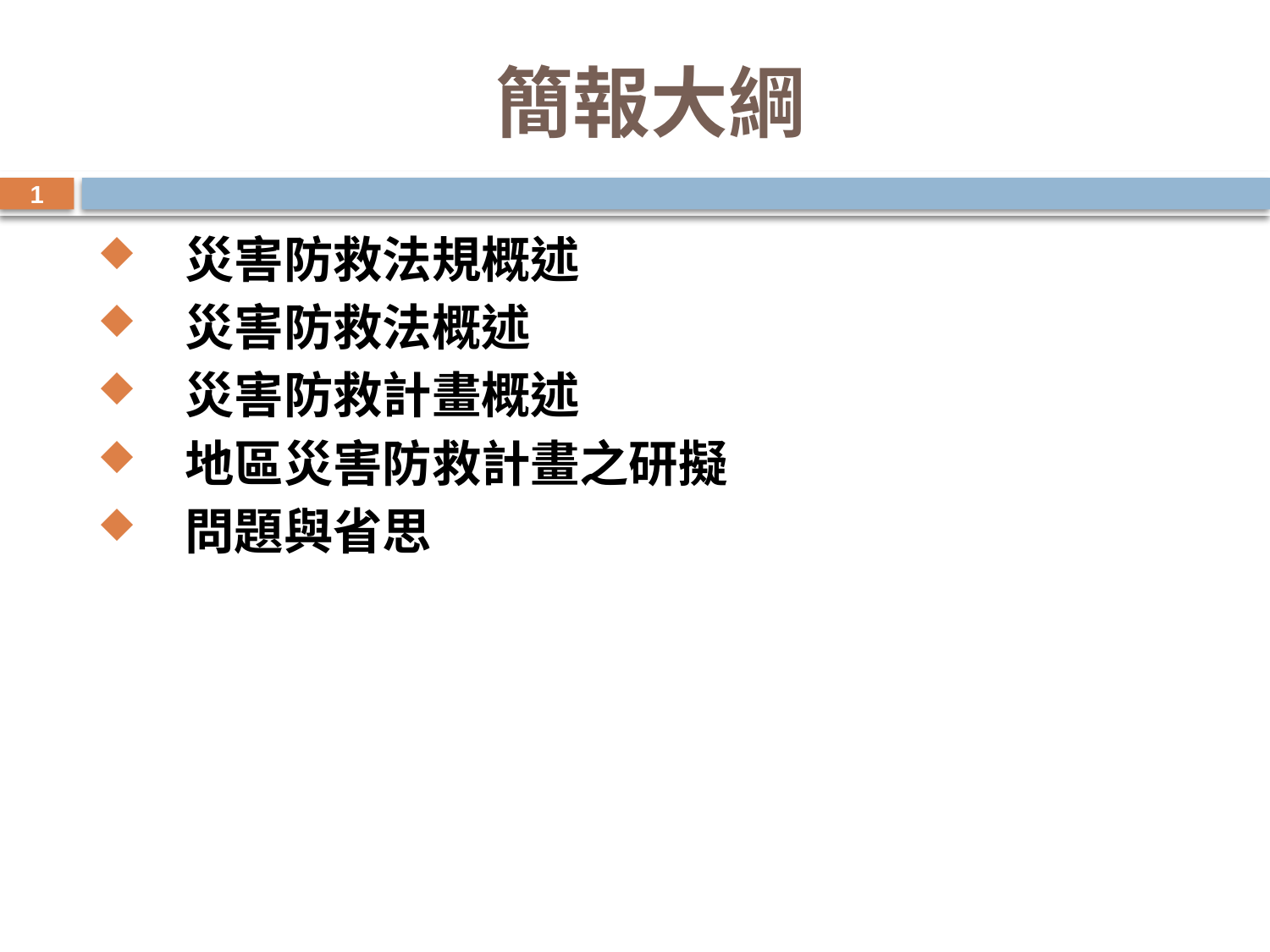

簡報大綱
2
災害防救法規概述
災害防救法概述
災害防救計畫概述
地區災害防救計畫之研擬
問題與省思